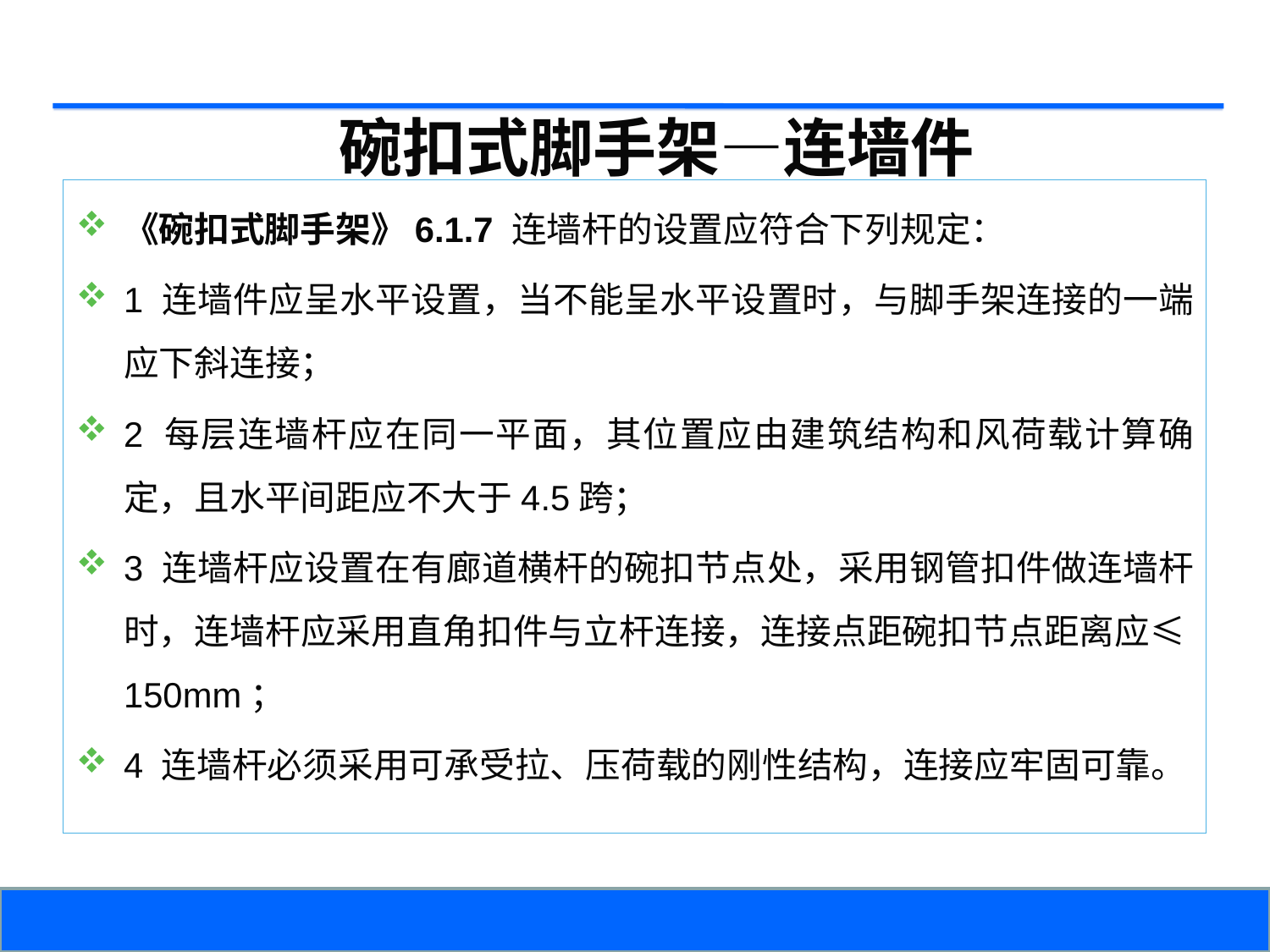

碗扣式脚手架—连墙件
《碗扣式脚手架》6.1.7 连墙杆的设置应符合下列规定：
1 连墙件应呈水平设置，当不能呈水平设置时，与脚手架连接的一端应下斜连接；
2 每层连墙杆应在同一平面，其位置应由建筑结构和风荷载计算确定，且水平间距应不大于4.5跨；
3 连墙杆应设置在有廊道横杆的碗扣节点处，采用钢管扣件做连墙杆时，连墙杆应采用直角扣件与立杆连接，连接点距碗扣节点距离应≤150mm；
4 连墙杆必须采用可承受拉、压荷载的刚性结构，连接应牢固可靠。